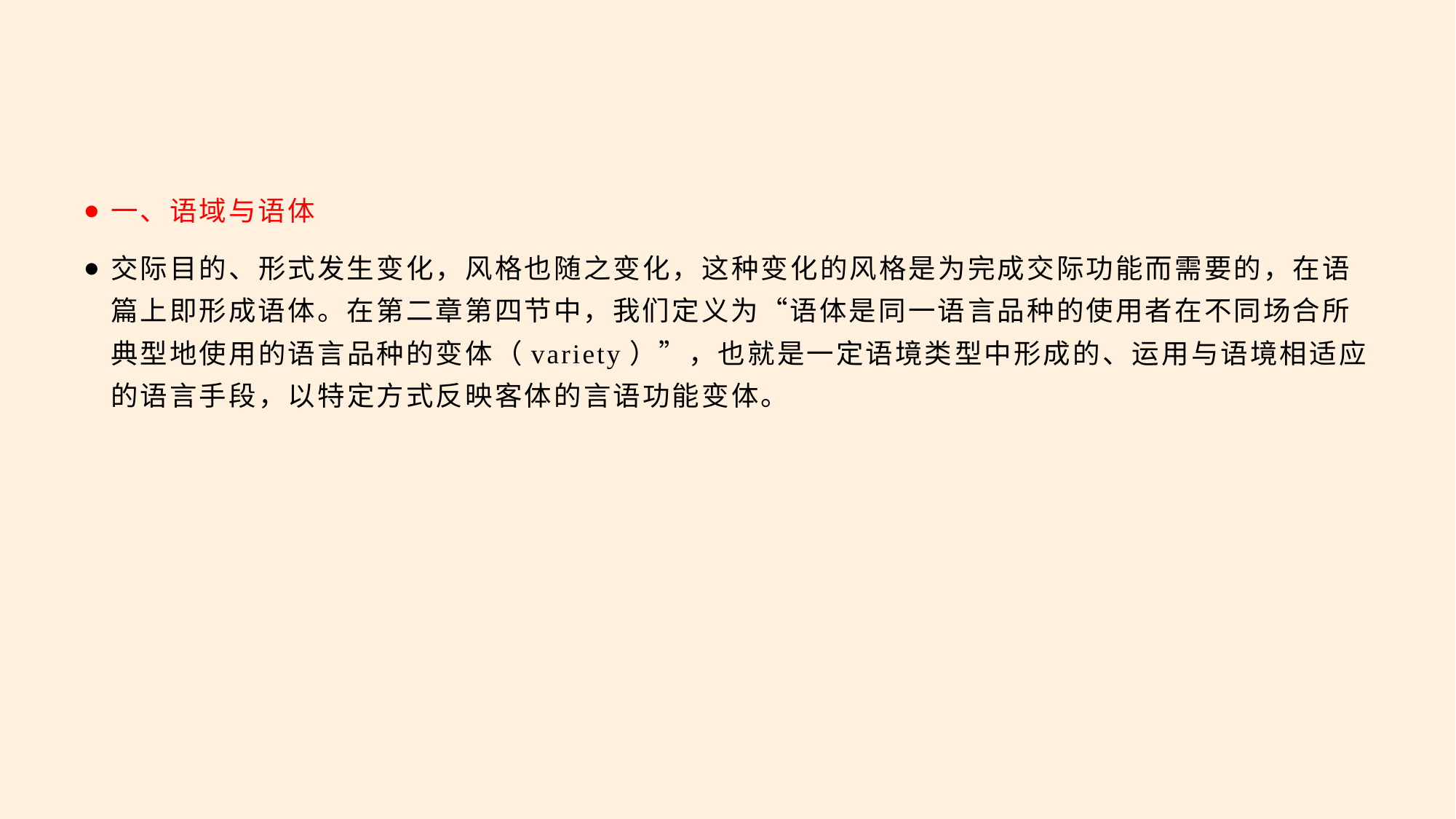

#
一、语域与语体
交际目的、形式发生变化，风格也随之变化，这种变化的风格是为完成交际功能而需要的，在语篇上即形成语体。在第二章第四节中，我们定义为“语体是同一语言品种的使用者在不同场合所典型地使用的语言品种的变体（variety）”，也就是一定语境类型中形成的、运用与语境相适应的语言手段，以特定方式反映客体的言语功能变体。